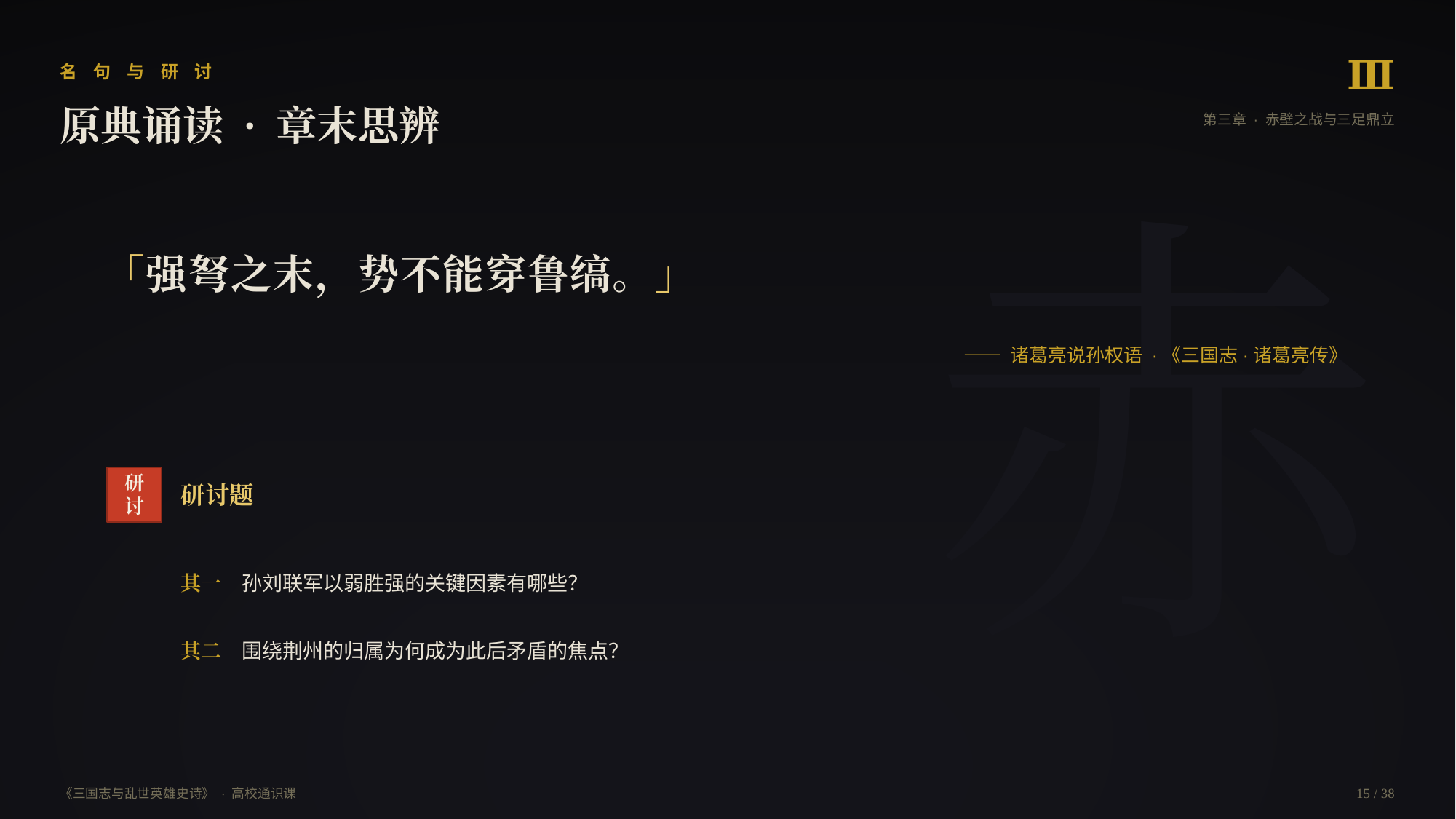

Ⅲ
名 句 与 研 讨
原典诵读 · 章末思辨
第三章 · 赤壁之战与三足鼎立
赤
「强弩之末，势不能穿鲁缟。」
—— 诸葛亮说孙权语 ·《三国志·诸葛亮传》

研
讨
研讨题
其一　孙刘联军以弱胜强的关键因素有哪些？
其二　围绕荆州的归属为何成为此后矛盾的焦点？
《三国志与乱世英雄史诗》 · 高校通识课
15 / 38